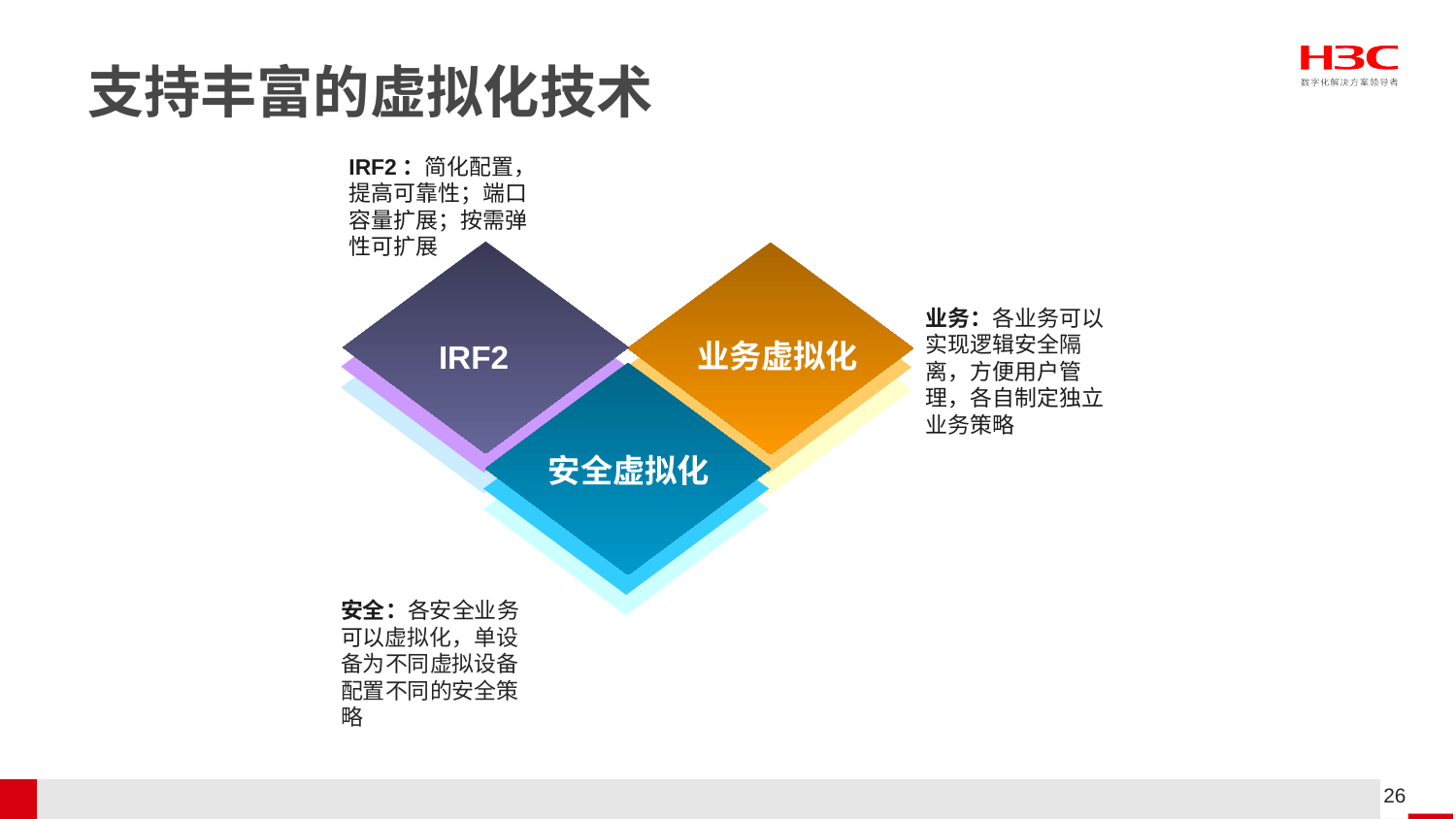

# 支持丰富的虚拟化技术
IRF2：简化配置，提高可靠性；端口容量扩展；按需弹性可扩展

业务虚拟化
IRF2

安全虚拟化
云安全
终端接入安全
业务：各业务可以实现逻辑安全隔离，方便用户管理，各自制定独立业务策略
安全：各安全业务可以虚拟化，单设备为不同虚拟设备配置不同的安全策略